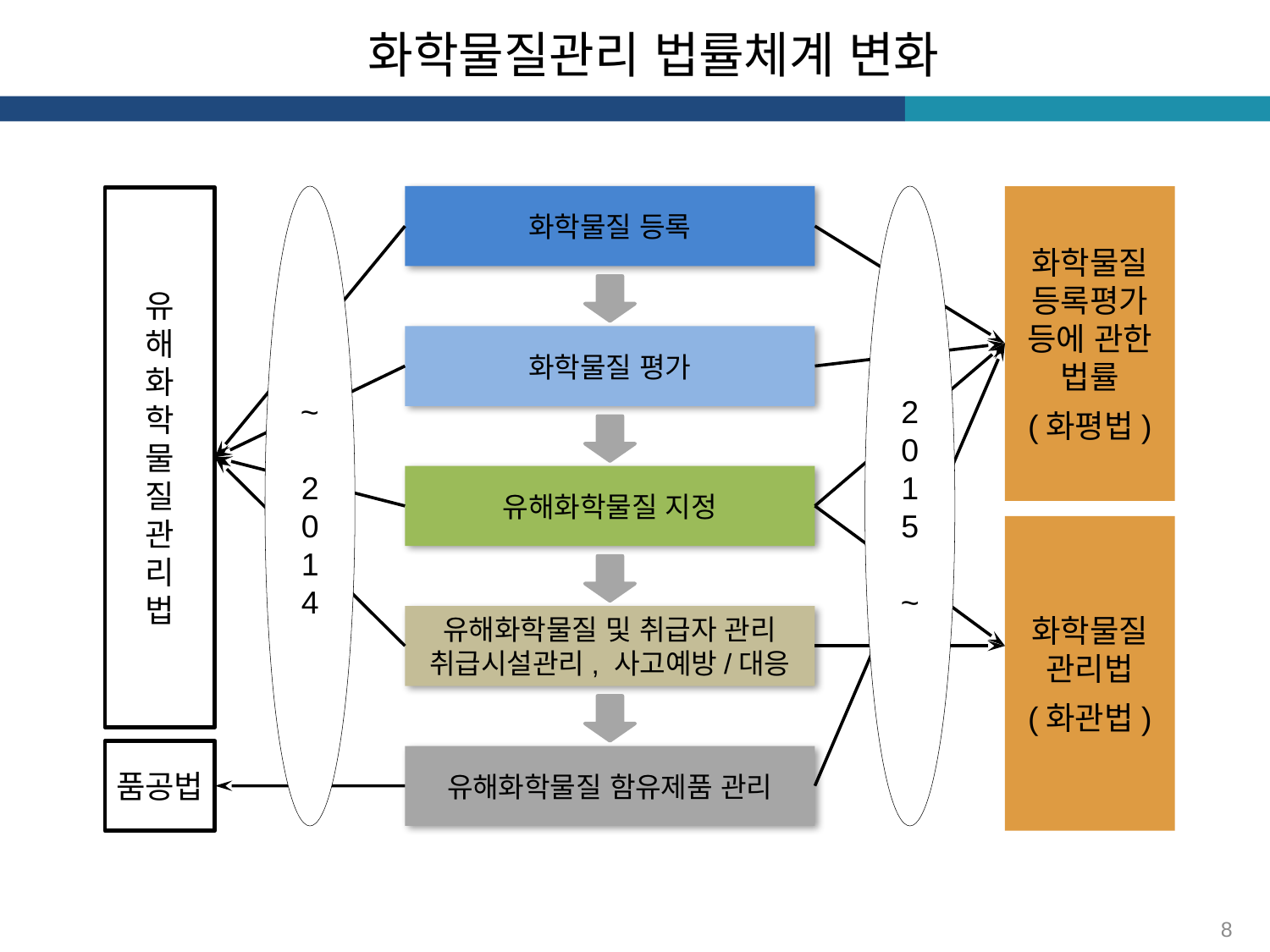

화학물질관리 법률체계 변화
~

2
0
1
4
화학물질 등록

화학물질 평가

유해화학물질 지정

유해화학물질 및 취급자 관리
취급시설관리, 사고예방/대응

유해화학물질 함유제품 관리
화학물질 등록평가 등에 관한 법률
(화평법)
2
0
1
5

~
유
해
화
학
물
질
관
리
법
화학물질 관리법
(화관법)
품공법